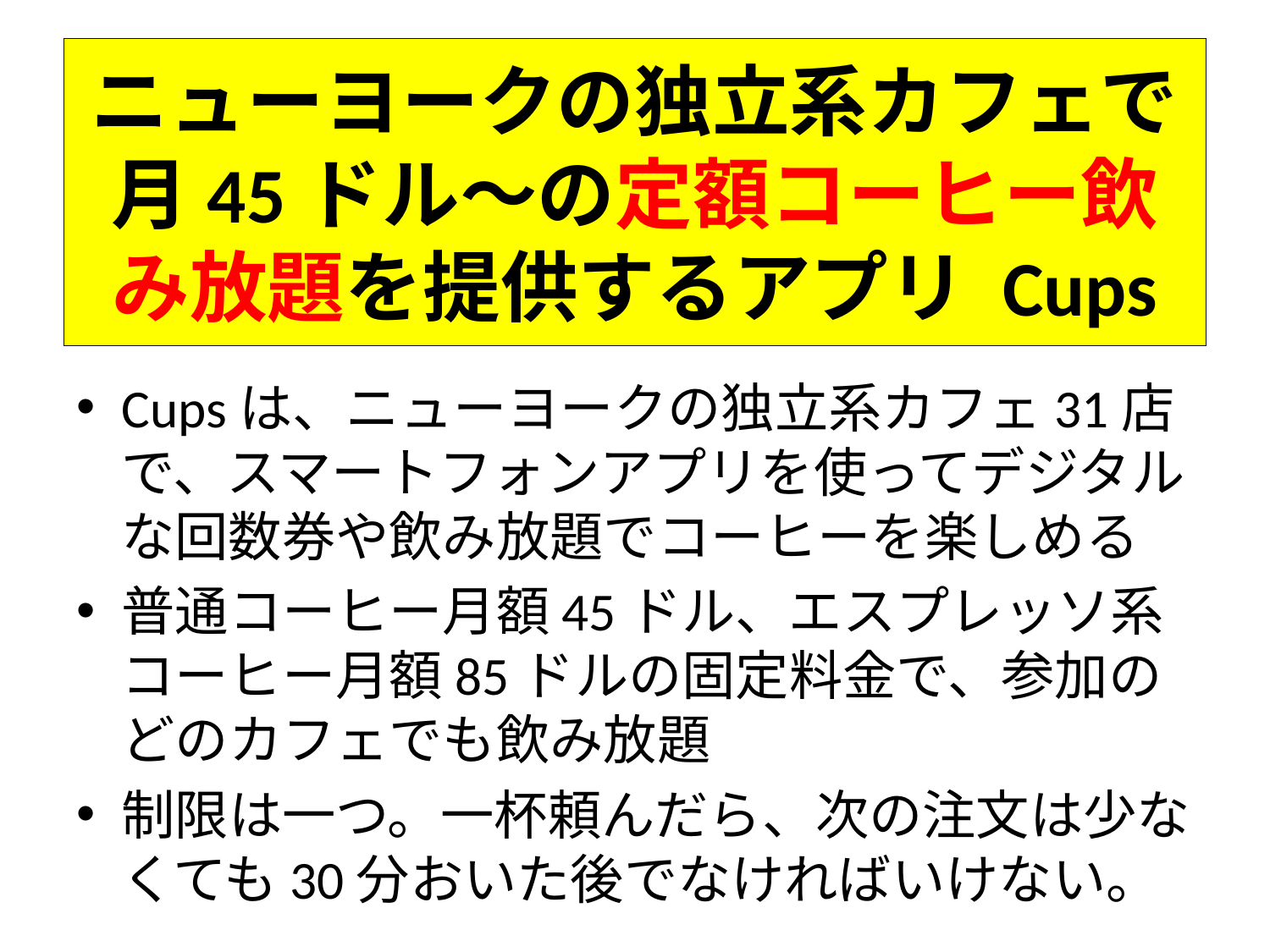

# ニューヨークの独立系カフェで月45ドル～の定額コーヒー飲み放題を提供するアプリ Cups
Cupsは、ニューヨークの独立系カフェ31店で、スマートフォンアプリを使ってデジタルな回数券や飲み放題でコーヒーを楽しめる
普通コーヒー月額45ドル、エスプレッソ系コーヒー月額85ドルの固定料金で、参加のどのカフェでも飲み放題
制限は一つ。一杯頼んだら、次の注文は少なくても30分おいた後でなければいけない。